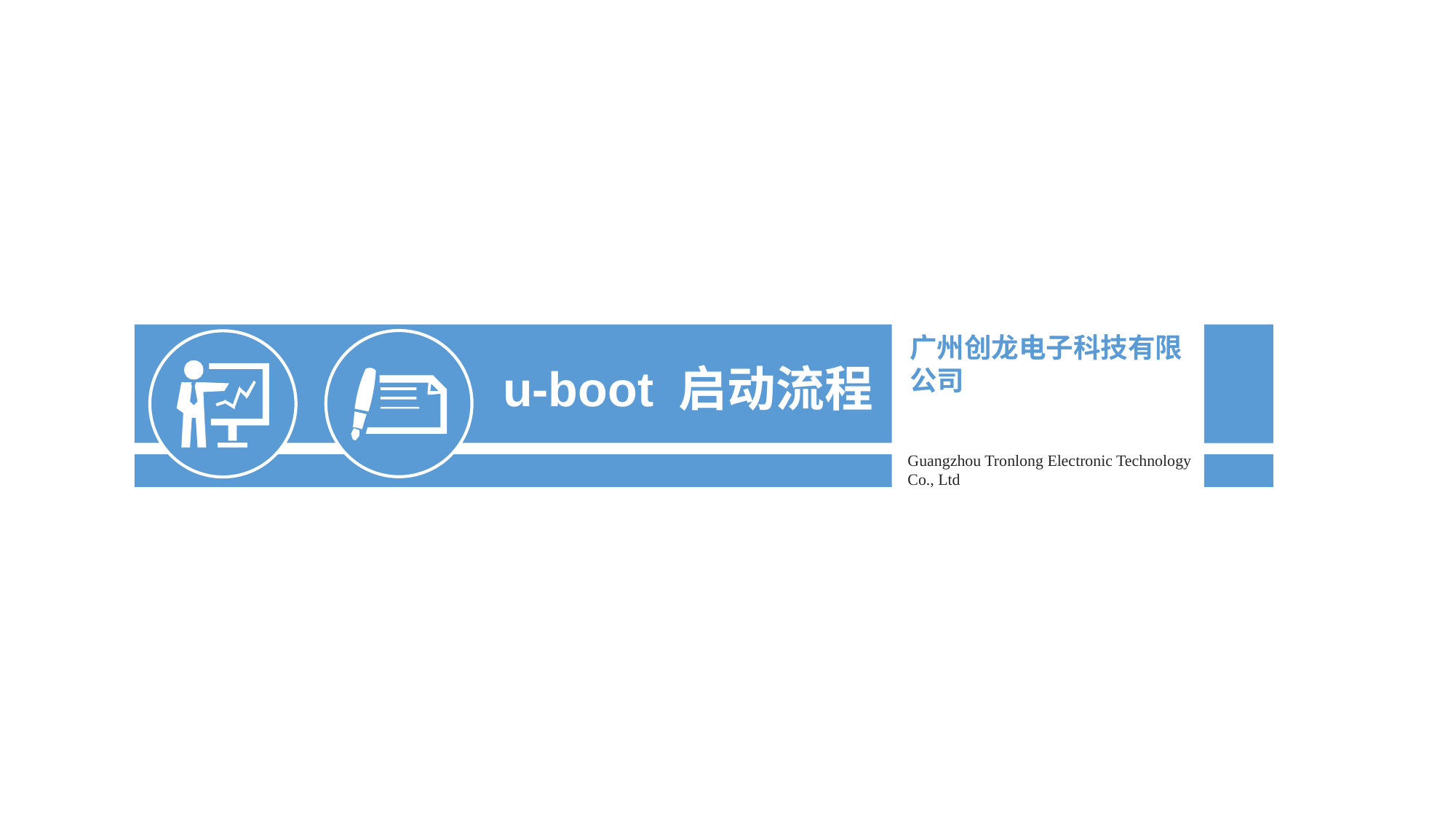

u-boot 启动流程

广州创龙电子科技有限公司

Guangzhou Tronlong Electronic Technology Co., Ltd